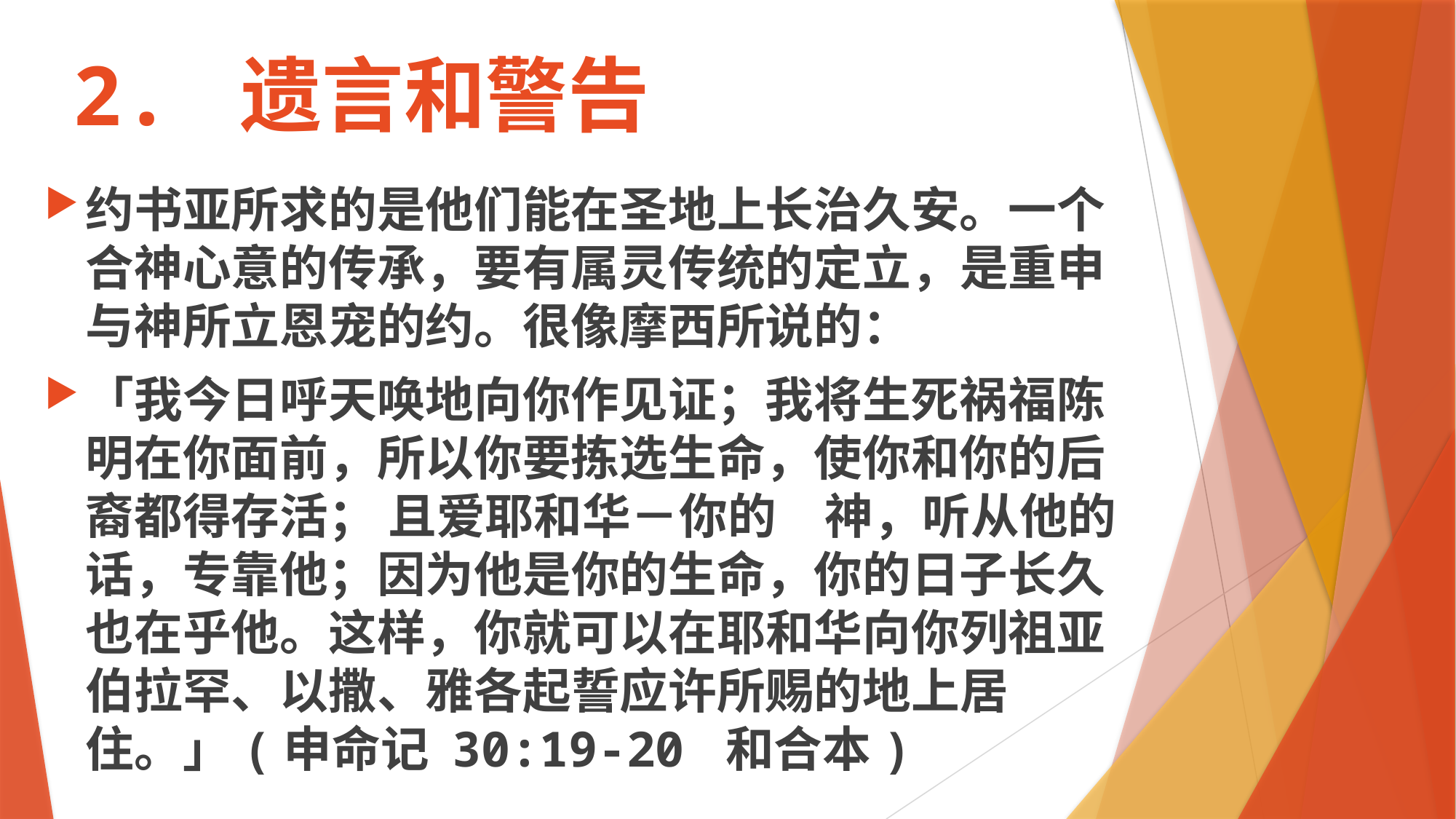

# 2. 遗言和警告
约书亚所求的是他们能在圣地上长治久安。一个合神心意的传承，要有属灵传统的定立，是重申与神所立恩宠的约。很像摩西所说的：
「我今日呼天唤地向你作见证；我将生死祸福陈明在你面前，所以你要拣选生命，使你和你的后裔都得存活； 且爱耶和华－你的　神，听从他的话，专靠他；因为他是你的生命，你的日子长久也在乎他。这样，你就可以在耶和华向你列祖亚伯拉罕、以撒、雅各起誓应许所赐的地上居住。」(申命记 30:19-20 和合本)